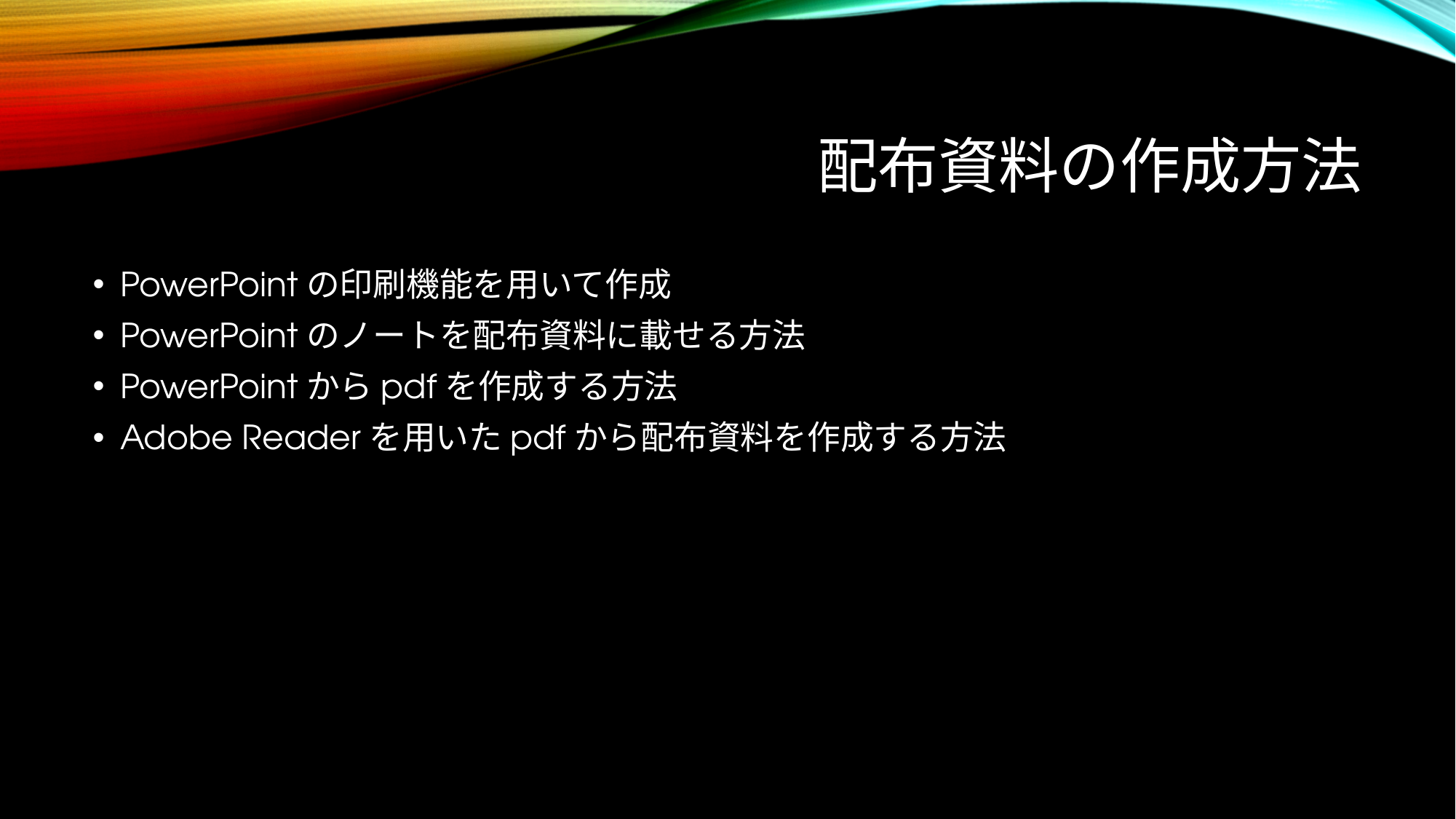

# 配布資料の作成方法
PowerPointの印刷機能を用いて作成
PowerPointのノートを配布資料に載せる方法
PowerPointからpdfを作成する方法
Adobe Readerを用いたpdfから配布資料を作成する方法